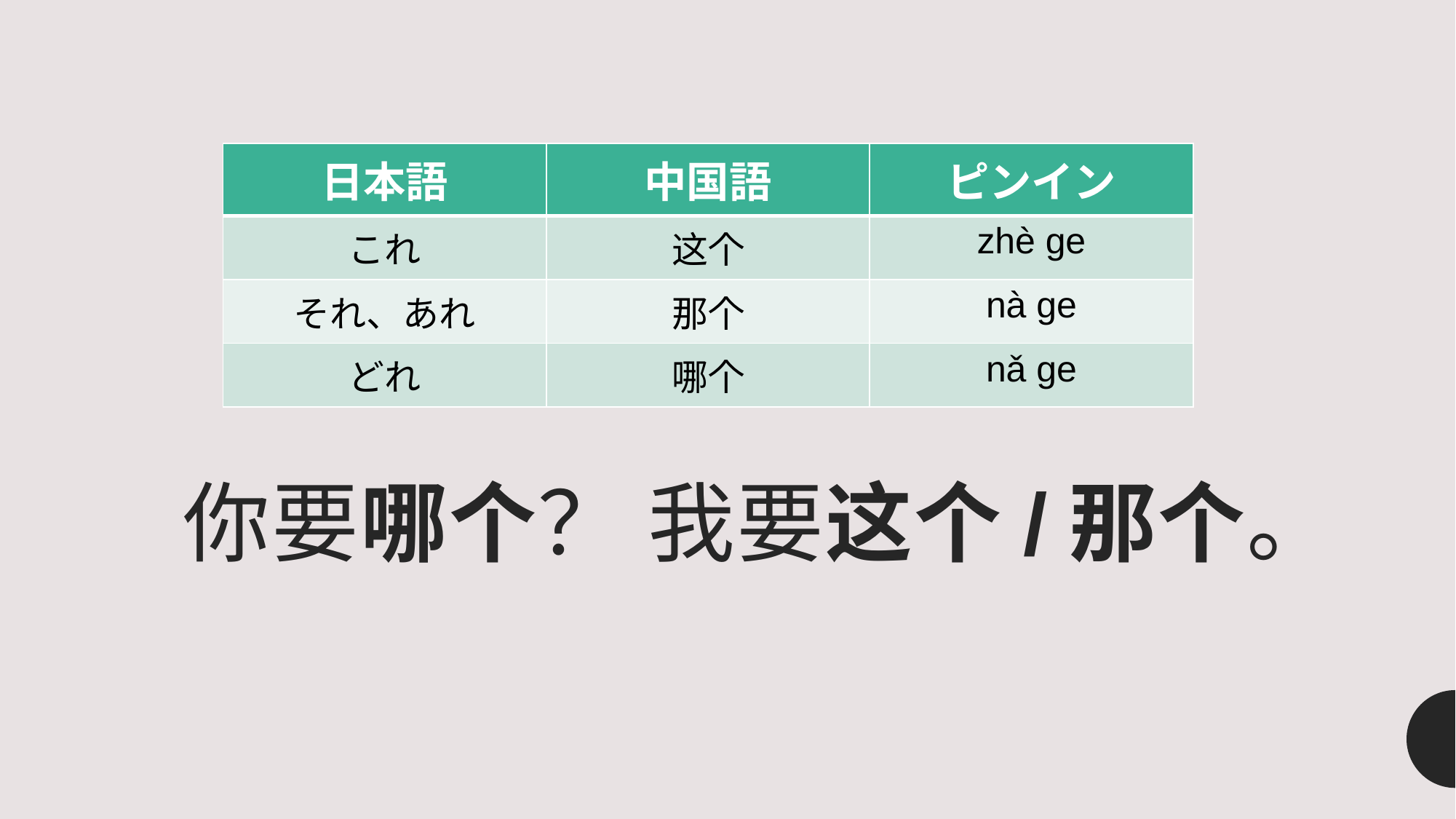

| 日本語 | 中国語 | ピンイン |
| --- | --- | --- |
| これ | 这个 | zhè ge |
| それ、あれ | 那个 | nà ge |
| どれ | 哪个 | nǎ ge |
# 你要哪个？ 我要这个/那个。